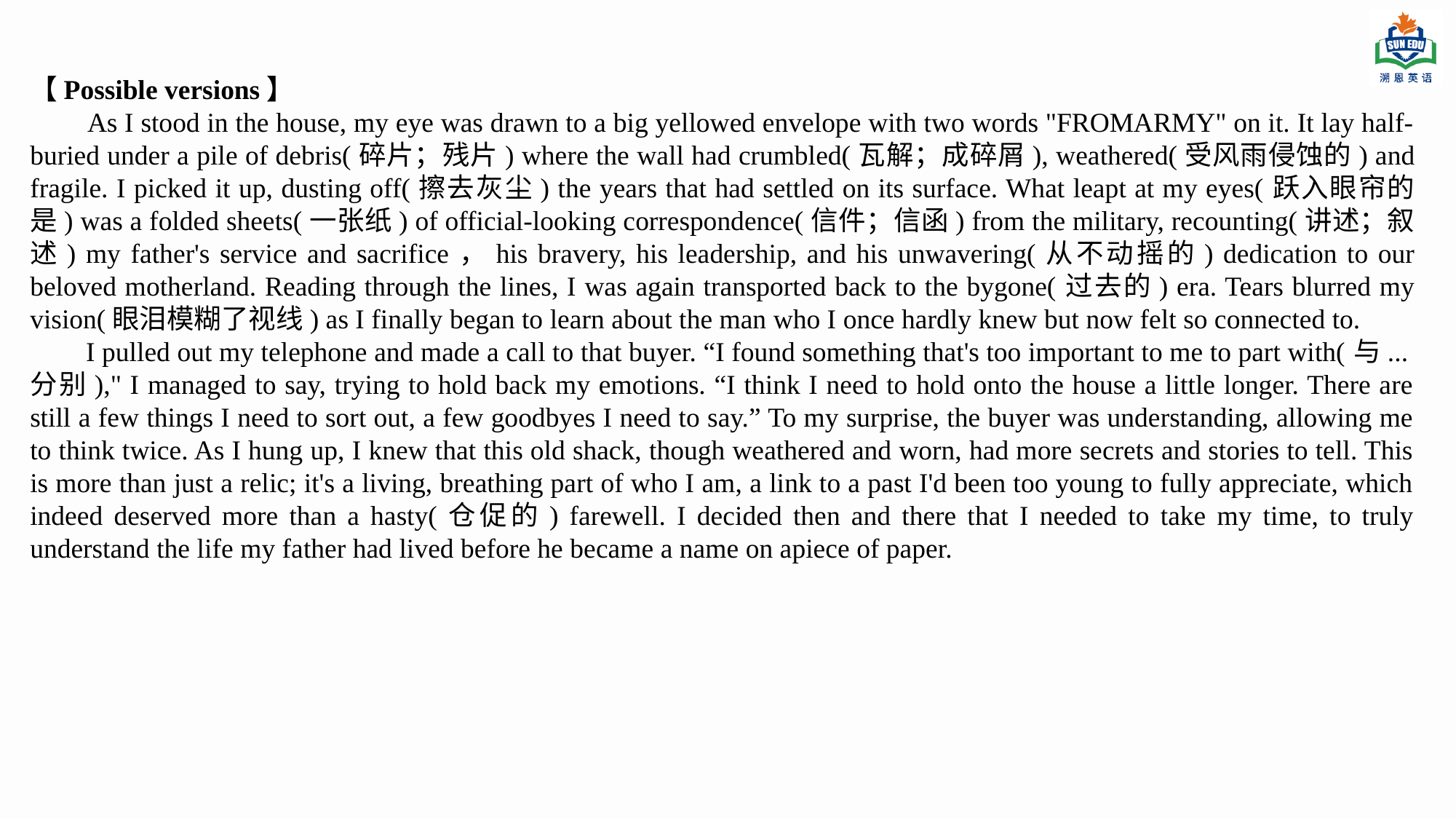

【Possible versions】        As I stood in the house, my eye was drawn to a big yellowed envelope with two words "FROMARMY" on it. It lay half-buried under a pile of debris(碎片；残片) where the wall had crumbled(瓦解；成碎屑), weathered(受风雨侵蚀的) and fragile. I picked it up, dusting off(擦去灰尘) the years that had settled on its surface. What leapt at my eyes(跃入眼帘的是) was a folded sheets(一张纸) of official-looking correspondence(信件；信函) from the military, recounting(讲述；叙述) my father's service and sacrifice，his bravery, his leadership, and his unwavering(从不动摇的) dedication to our beloved motherland. Reading through the lines, I was again transported back to the bygone(过去的) era. Tears blurred my vision(眼泪模糊了视线) as I finally began to learn about the man who I once hardly knew but now felt so connected to.
        I pulled out my telephone and made a call to that buyer. “I found something that's too important to me to part with(与...分别)," I managed to say, trying to hold back my emotions. “I think I need to hold onto the house a little longer. There are still a few things I need to sort out, a few goodbyes I need to say.” To my surprise, the buyer was understanding, allowing me to think twice. As I hung up, I knew that this old shack, though weathered and worn, had more secrets and stories to tell. This is more than just a relic; it's a living, breathing part of who I am, a link to a past I'd been too young to fully appreciate, which indeed deserved more than a hasty(仓促的) farewell. I decided then and there that I needed to take my time, to truly understand the life my father had lived before he became a name on apiece of paper.